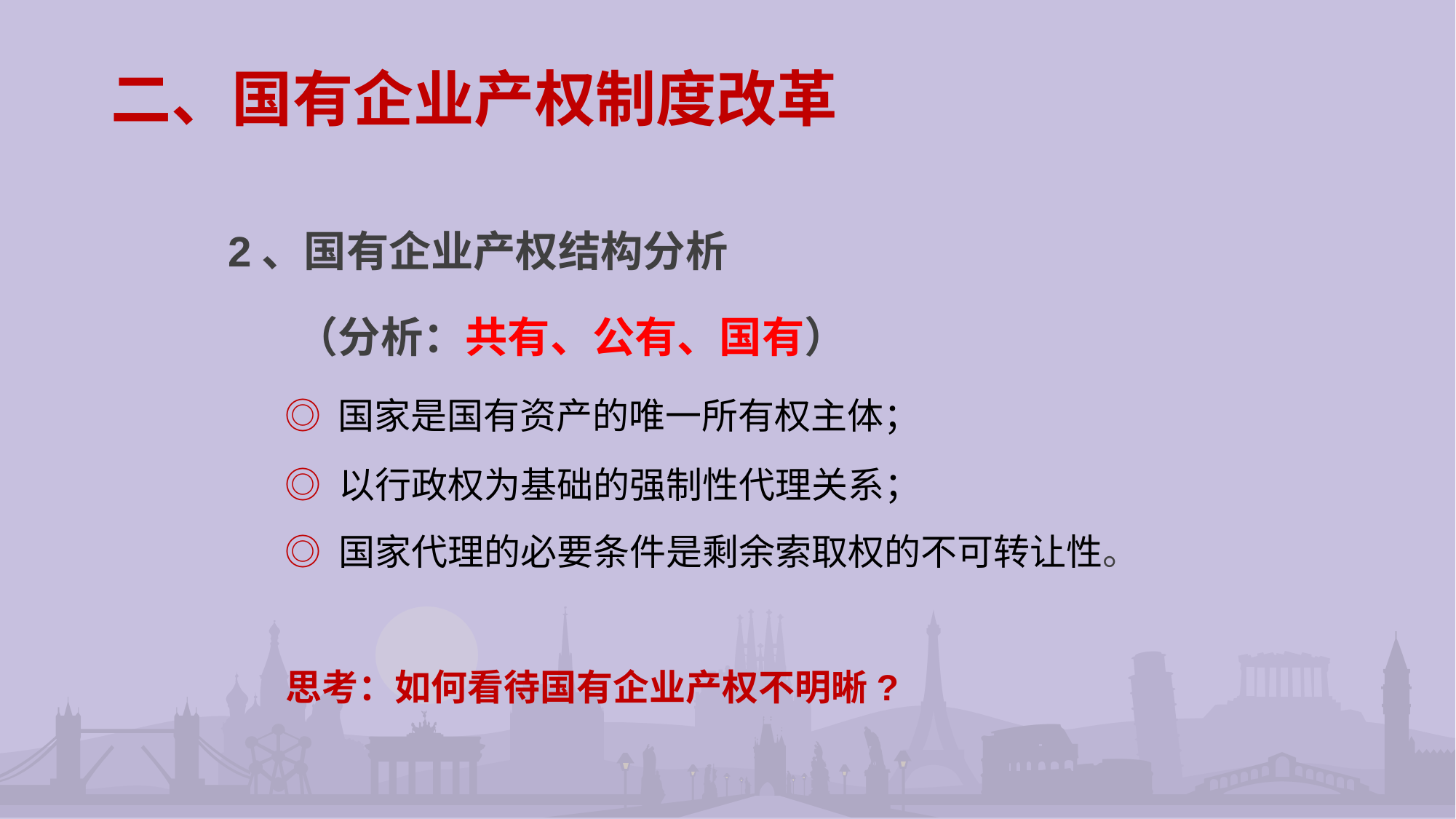

# 二、国有企业产权制度改革
2、国有企业产权结构分析
      （分析：共有、公有、国有）
      ◎ 国家是国有资产的唯一所有权主体；
       ◎ 以行政权为基础的强制性代理关系；
       ◎ 国家代理的必要条件是剩余索取权的不可转让性。

      思考：如何看待国有企业产权不明晰?